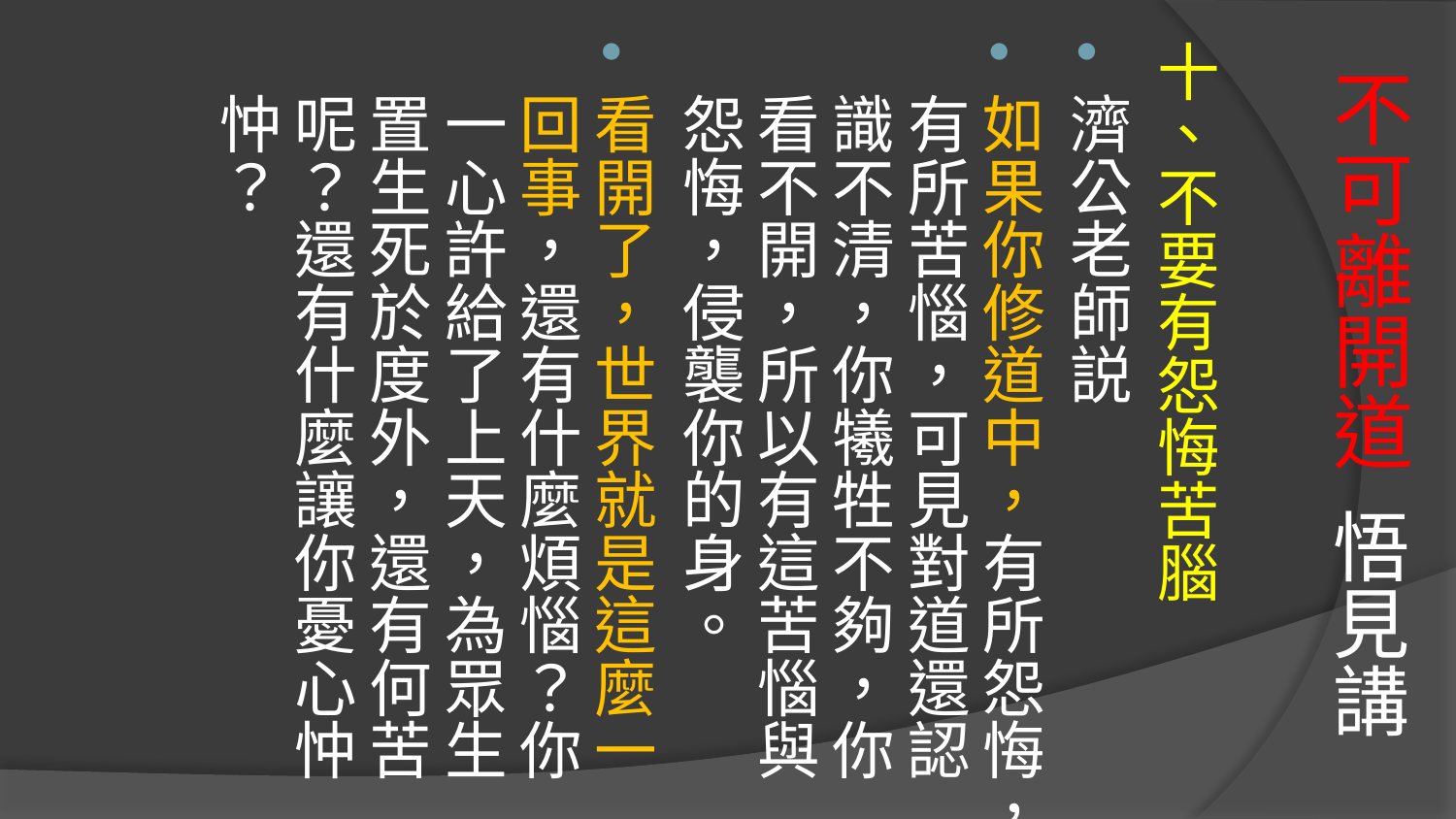

# 不可離開道  悟見講
十、不要有怨悔苦腦
濟公老師説
如果你修道中，有所怨悔，有所苦惱，可見對道還認識不清，你犧牲不夠，你看不開，所以有這苦惱與怨悔，侵襲你的身。
看開了，世界就是這麼一回事，還有什麼煩惱？你一心許給了上天，為眾生置生死於度外，還有何苦呢？還有什麼讓你憂心忡忡？